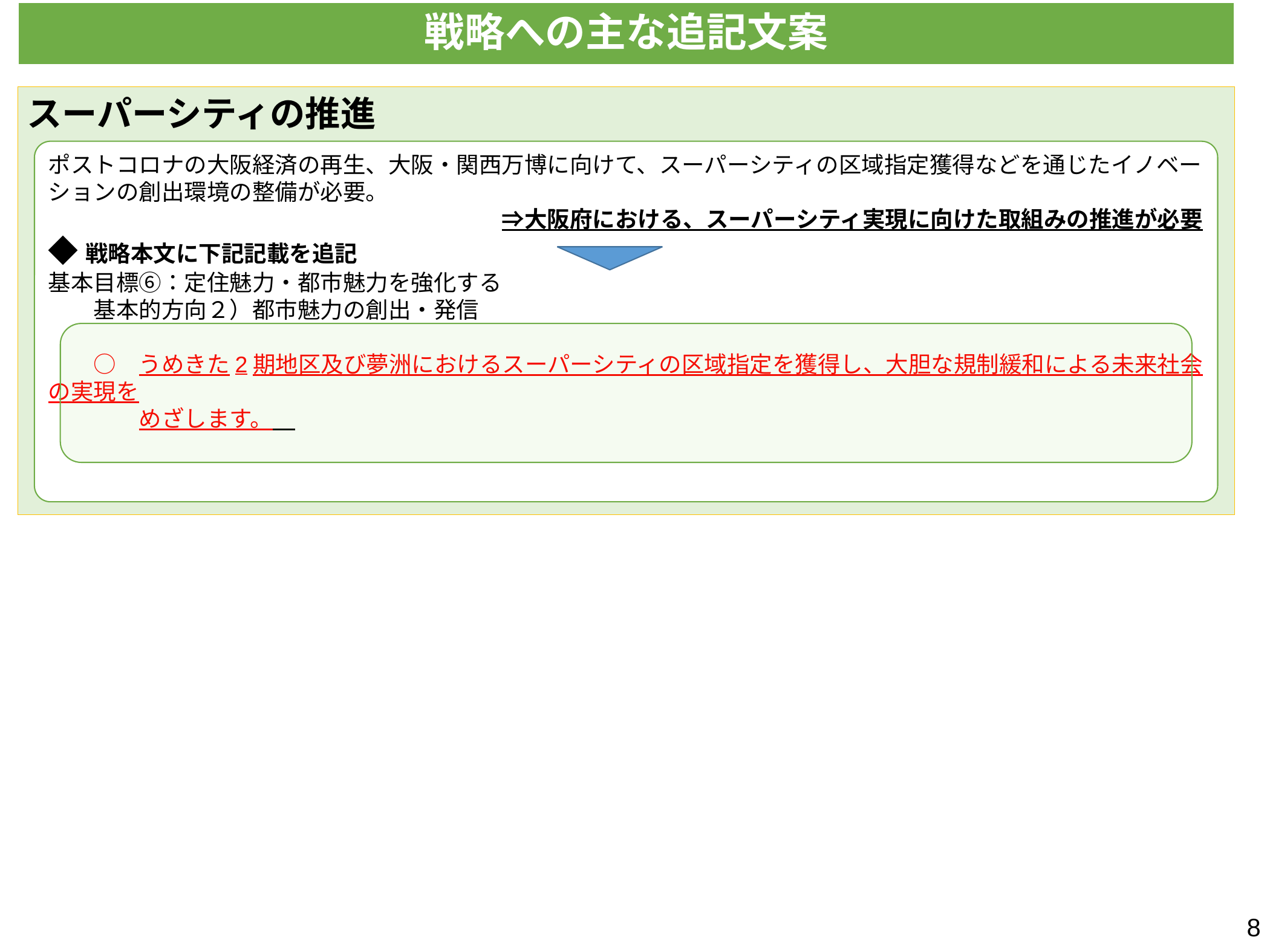

戦略への主な追記文案
スーパーシティの推進
ポストコロナの大阪経済の再生、大阪・関西万博に向けて、スーパーシティの区域指定獲得などを通じたイノベーションの創出環境の整備が必要。
　　　　　　　　　　　　　　　　　　　　⇒大阪府における、スーパーシティ実現に向けた取組みの推進が必要
◆戦略本文に下記記載を追記
基本目標⑥：定住魅力・都市魅力を強化する
　　基本的方向２）都市魅力の創出・発信

　　○　うめきた2期地区及び夢洲におけるスーパーシティの区域指定を獲得し、大胆な規制緩和による未来社会の実現を
　　　　めざします。

8